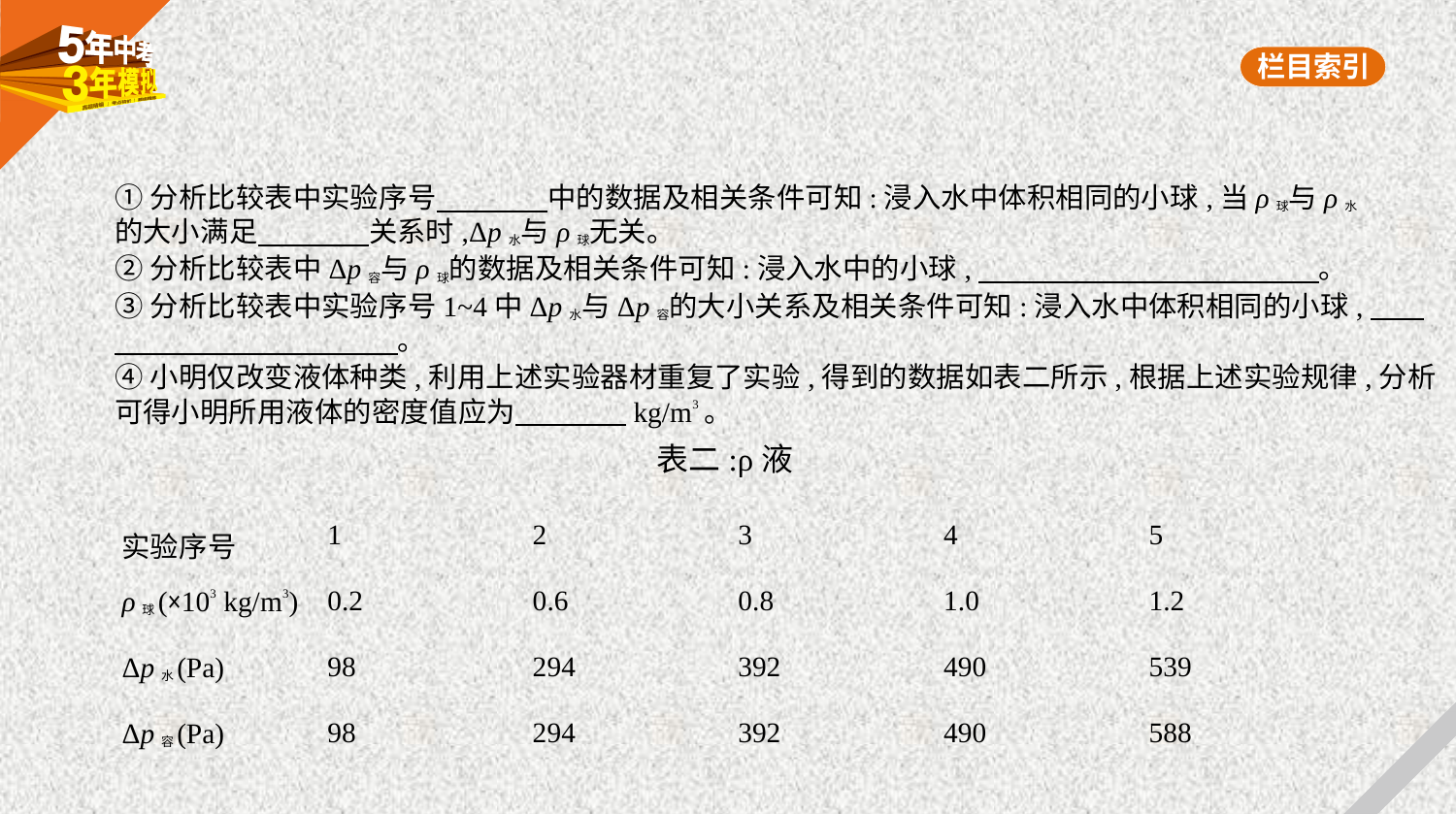

①分析比较表中实验序号　　　    中的数据及相关条件可知:浸入水中体积相同的小球,当ρ球与ρ水
的大小满足　　　    关系时,Δp水与ρ球无关。
②分析比较表中Δp容与ρ球的数据及相关条件可知:浸入水中的小球,　　　　　　　　　　　    。
③分析比较表中实验序号1~4中Δp水与Δp容的大小关系及相关条件可知:浸入水中体积相同的小球,　    
　　　　　　　　　    。
④小明仅改变液体种类,利用上述实验器材重复了实验,得到的数据如表二所示,根据上述实验规律,分析
可得小明所用液体的密度值应为　　　    kg/m3。
表二:ρ液
| 实验序号 | 1 | 2 | 3 | 4 | 5 |
| --- | --- | --- | --- | --- | --- |
| ρ球(×103 kg/m3) | 0.2 | 0.6 | 0.8 | 1.0 | 1.2 |
| Δp水(Pa) | 98 | 294 | 392 | 490 | 539 |
| Δp容(Pa) | 98 | 294 | 392 | 490 | 588 |